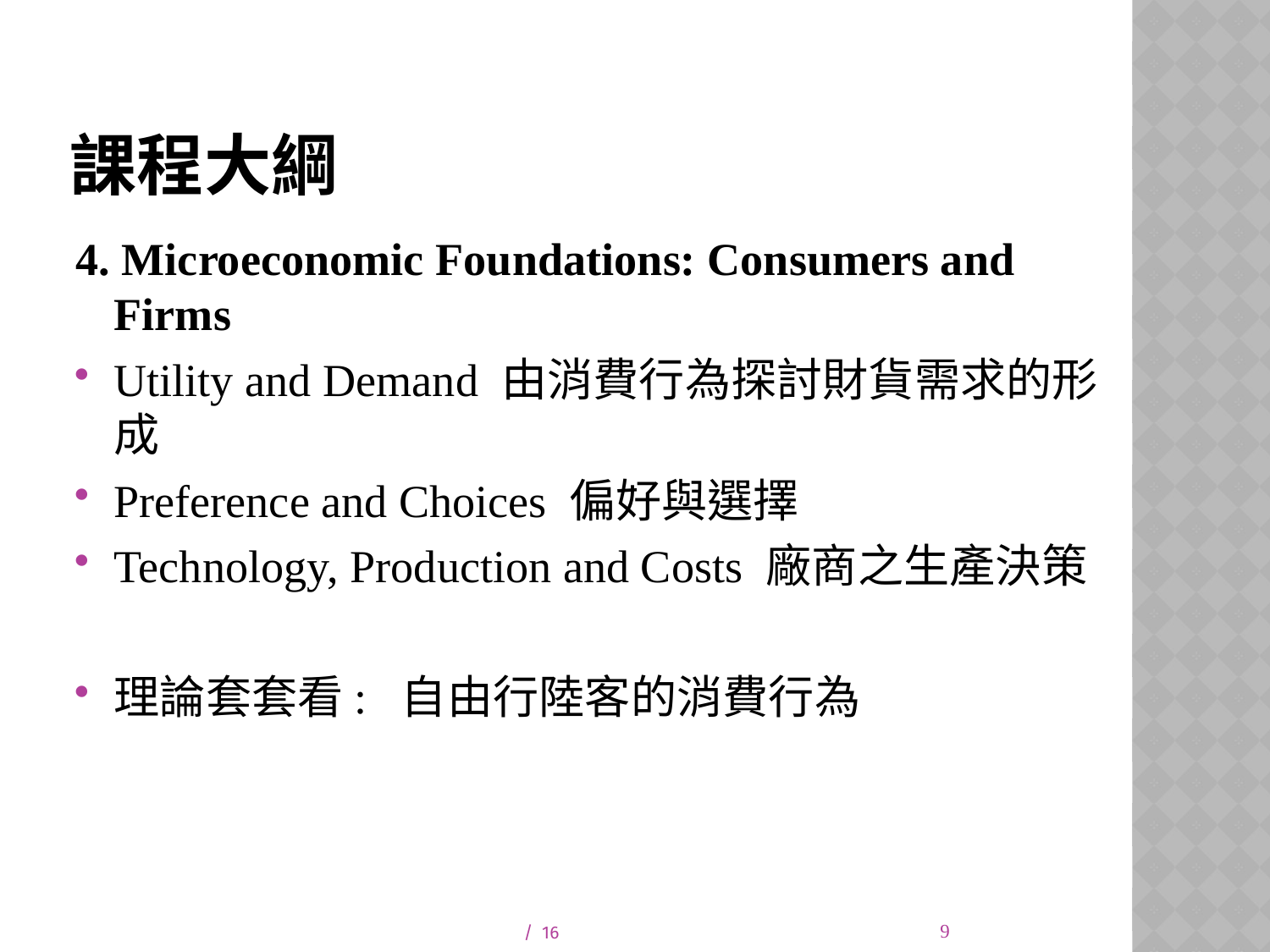

# 課程大綱
4. Microeconomic Foundations: Consumers and Firms
Utility and Demand 由消費行為探討財貨需求的形成
Preference and Choices 偏好與選擇
Technology, Production and Costs 廠商之生產決策

理論套套看:  自由行陸客的消費行為
9
/  16